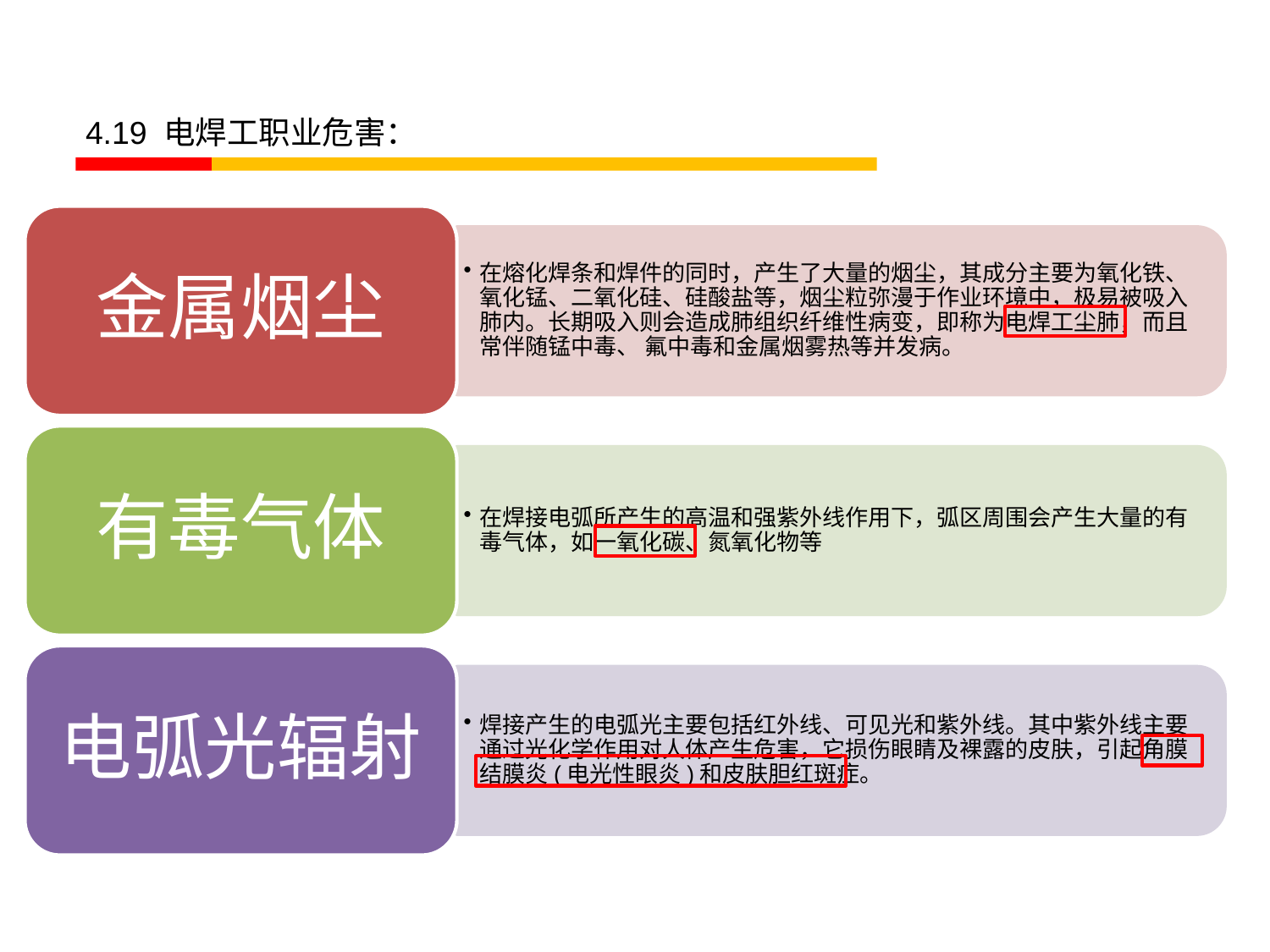

4.19 电焊工职业危害：

金属烟尘
在熔化焊条和焊件的同时，产生了大量的烟尘，其成分主要为氧化铁、氧化锰、二氧化硅、硅酸盐等，烟尘粒弥漫于作业环境中，极易被吸入肺内。长期吸入则会造成肺组织纤维性病变，即称为电焊工尘肺，而且常伴随锰中毒、 氟中毒和金属烟雾热等并发病。

有毒气体
在焊接电弧所产生的高温和强紫外线作用下，弧区周围会产生大量的有毒气体，如一氧化碳、氮氧化物等

电弧光辐射
焊接产生的电弧光主要包括红外线、可见光和紫外线。其中紫外线主要通过光化学作用对人体产生危害，它损伤眼睛及裸露的皮肤，引起角膜结膜炎(电光性眼炎)和皮肤胆红斑症。